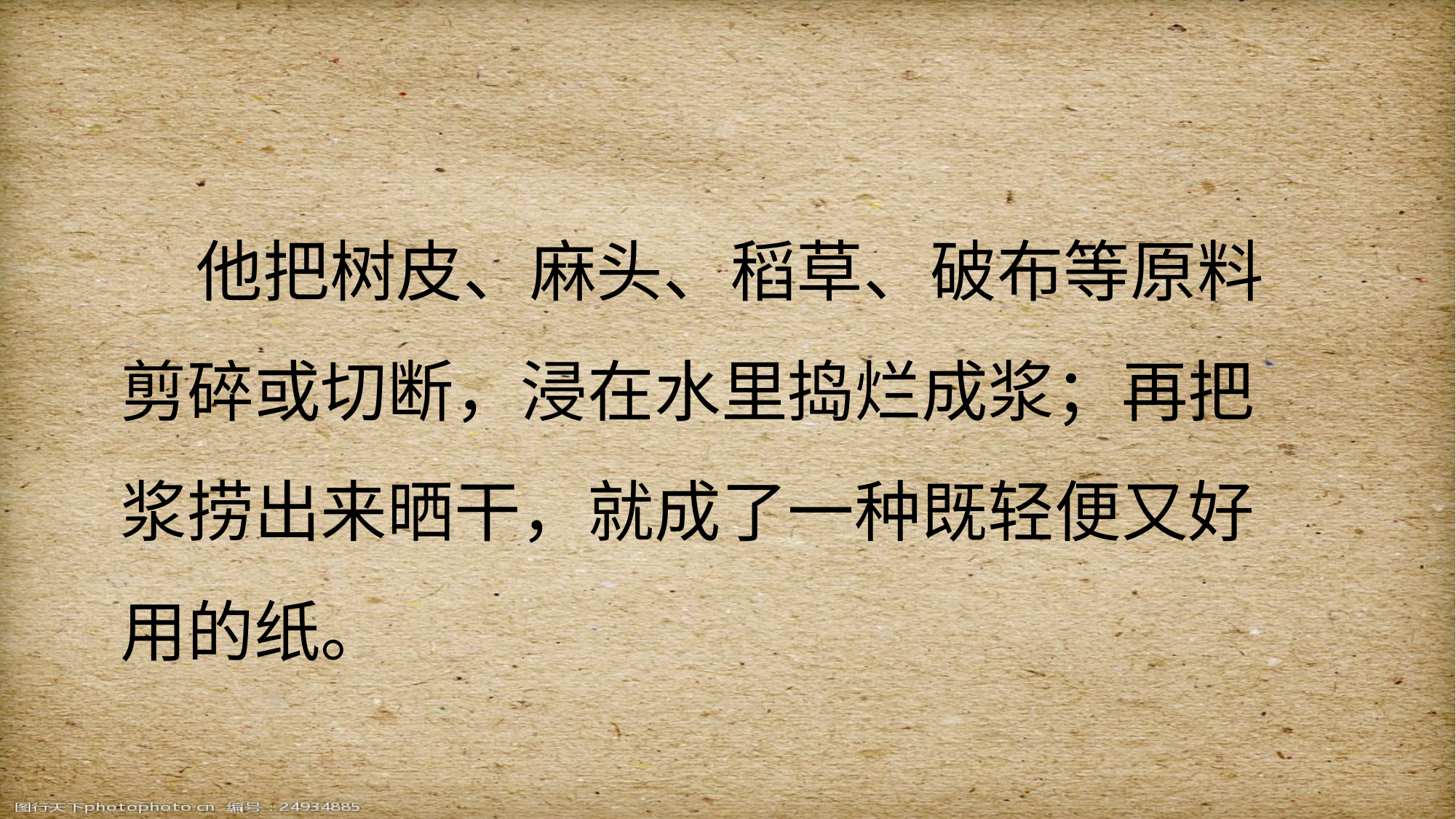

他把树皮、麻头、稻草、破布等原料剪碎或切断，浸在水里捣烂成浆；再把浆捞出来晒干，就成了一种既轻便又好用的纸。